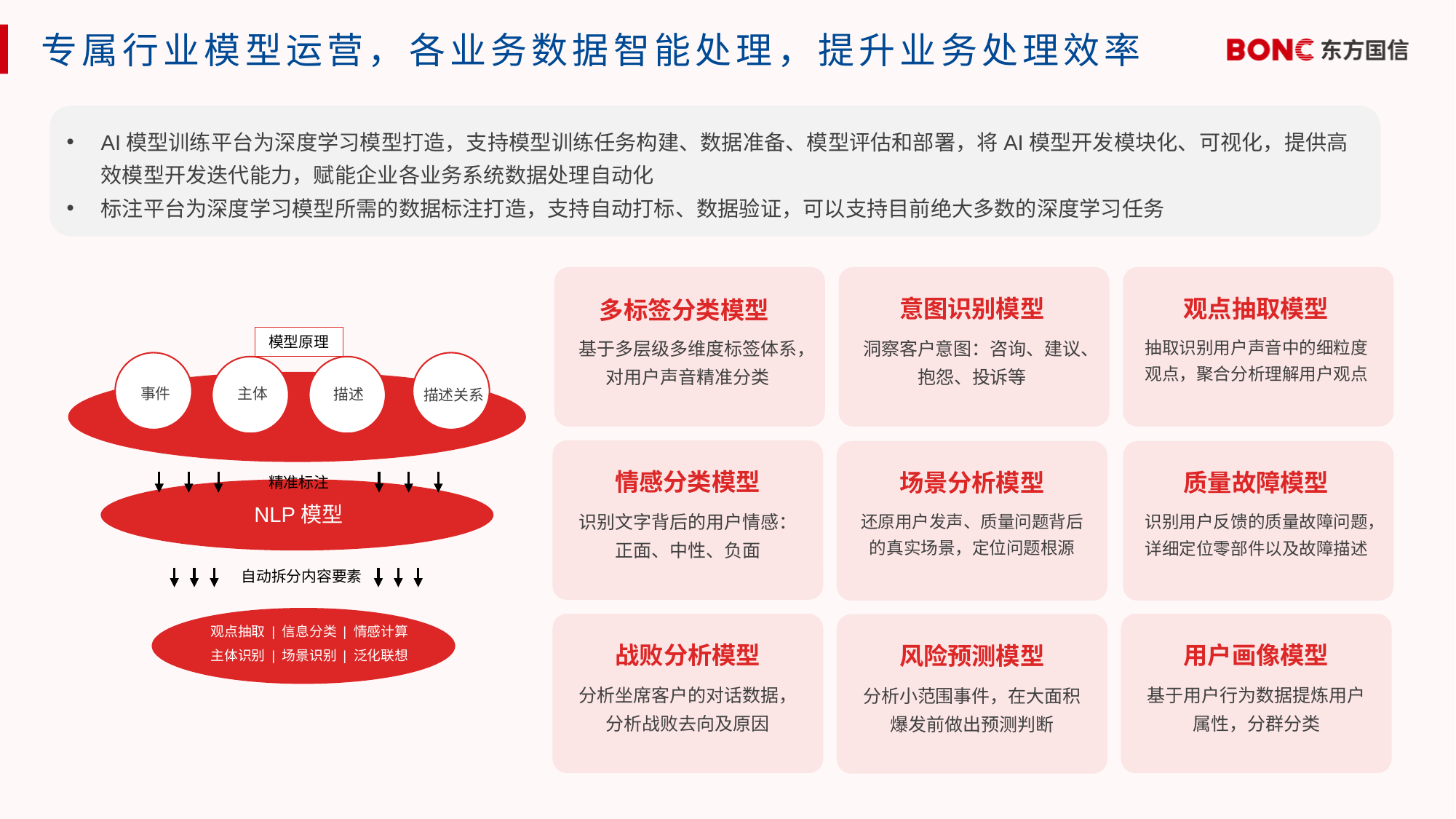

# 专属行业模型运营，各业务数据智能处理，提升业务处理效率
AI模型训练平台为深度学习模型打造，支持模型训练任务构建、数据准备、模型评估和部署，将AI模型开发模块化、可视化，提供高效模型开发迭代能力，赋能企业各业务系统数据处理自动化
标注平台为深度学习模型所需的数据标注打造，支持自动打标、数据验证，可以支持目前绝大多数的深度学习任务

多标签分类模型
基于多层级多维度标签体系，对用户声音精准分类

意图识别模型
洞察客户意图：咨询、建议、抱怨、投诉等

观点抽取模型
抽取识别用户声音中的细粒度观点，聚合分析理解用户观点

情感分类模型
识别文字背后的用户情感：正面、中性、负面

场景分析模型
还原用户发声、质量问题背后的真实场景，定位问题根源

质量故障模型
识别用户反馈的质量故障问题，详细定位零部件以及故障描述

战败分析模型
分析坐席客户的对话数据，分析战败去向及原因

用户画像模型
基于用户行为数据提炼用户属性，分群分类

风险预测模型
分析小范围事件，在大面积爆发前做出预测判断
模型原理

主体
事件
描述
描述关系
精准标注

NLP模型
自动拆分内容要素

观点抽取 | 信息分类 | 情感计算
主体识别 | 场景识别 | 泛化联想